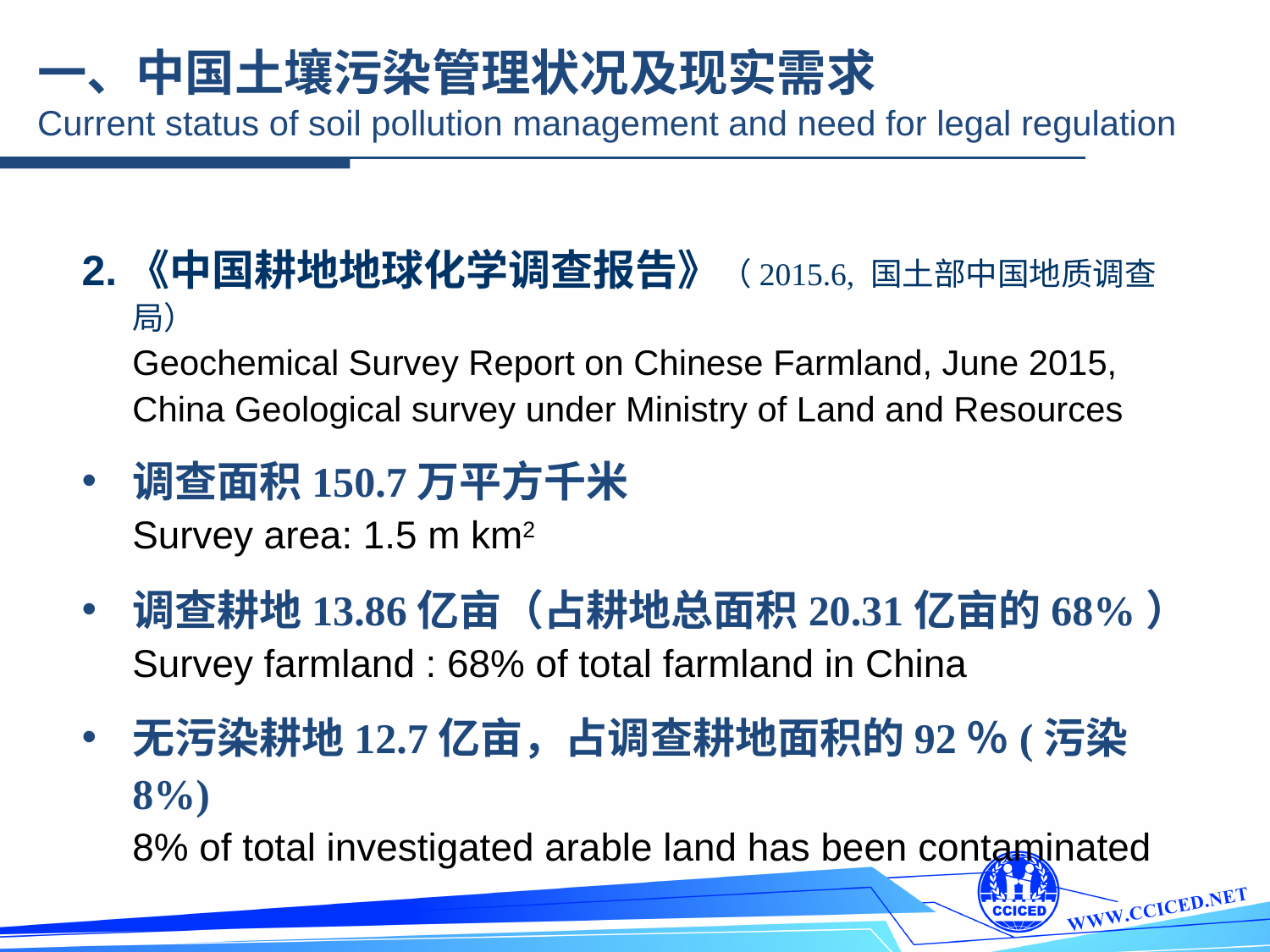

一、中国土壤污染管理状况及现实需求
Current status of soil pollution management and need for legal regulation
2.《中国耕地地球化学调查报告》（2015.6, 国土部中国地质调查局）
Geochemical Survey Report on Chinese Farmland, June 2015, China Geological survey under Ministry of Land and Resources
调查面积150.7万平方千米
Survey area: 1.5 m km2
调查耕地13.86亿亩（占耕地总面积20.31亿亩的68%）
Survey farmland : 68% of total farmland in China
无污染耕地12.7亿亩，占调查耕地面积的92％(污染8%)
8% of total investigated arable land has been contaminated